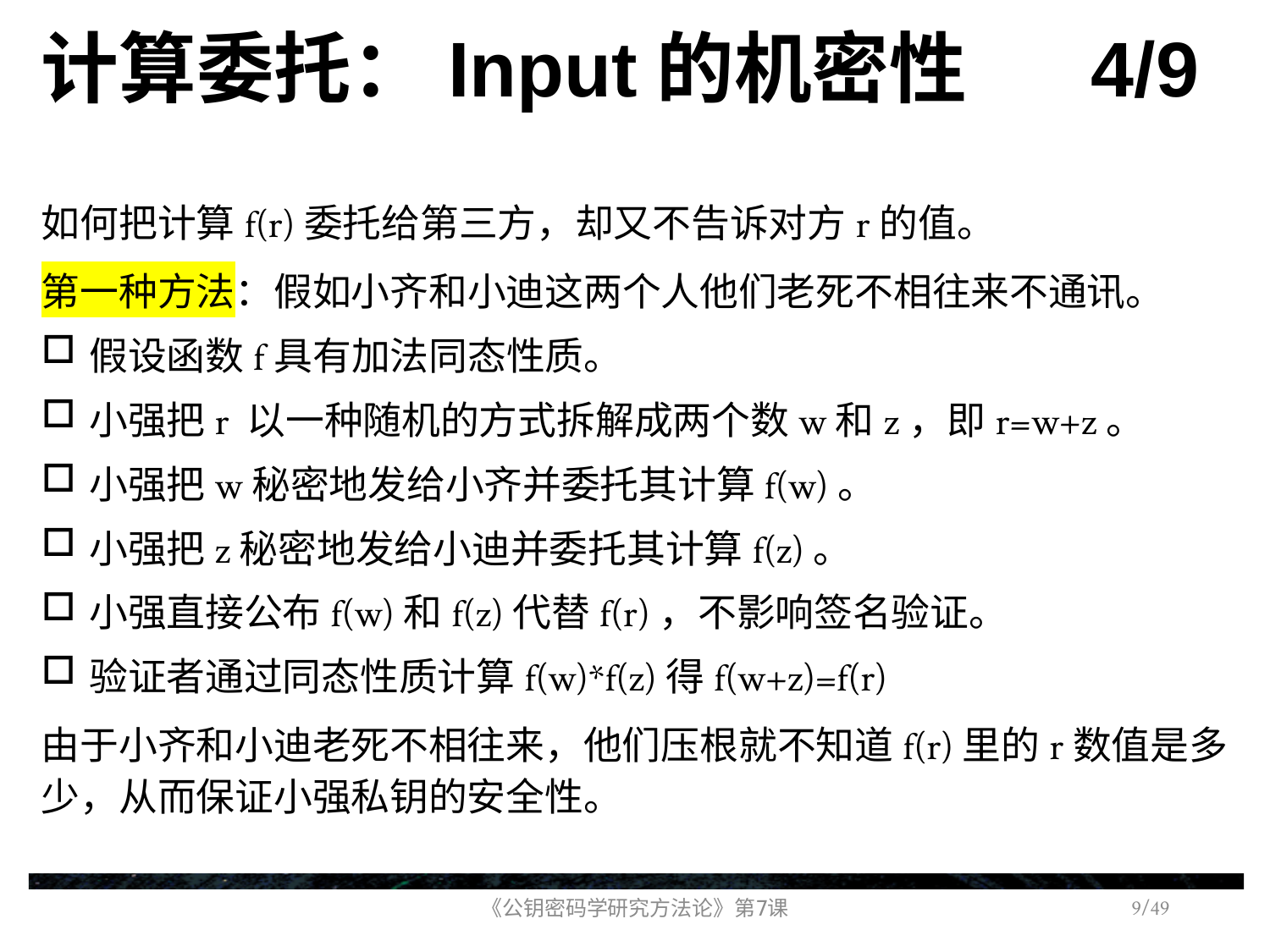

# 计算委托：Input的机密性      4/9
如何把计算f(r)委托给第三方，却又不告诉对方r的值。
第一种方法：假如小齐和小迪这两个人他们老死不相往来不通讯。
假设函数f具有加法同态性质。
小强把r 以一种随机的方式拆解成两个数w和z，即r=w+z。
小强把w秘密地发给小齐并委托其计算f(w)。
小强把z秘密地发给小迪并委托其计算f(z)。
小强直接公布f(w)和f(z)代替f(r)，不影响签名验证。
验证者通过同态性质计算f(w)*f(z)得f(w+z)=f(r)
由于小齐和小迪老死不相往来，他们压根就不知道f(r)里的r数值是多少，从而保证小强私钥的安全性。
《公钥密码学研究方法论》第7课
9/49